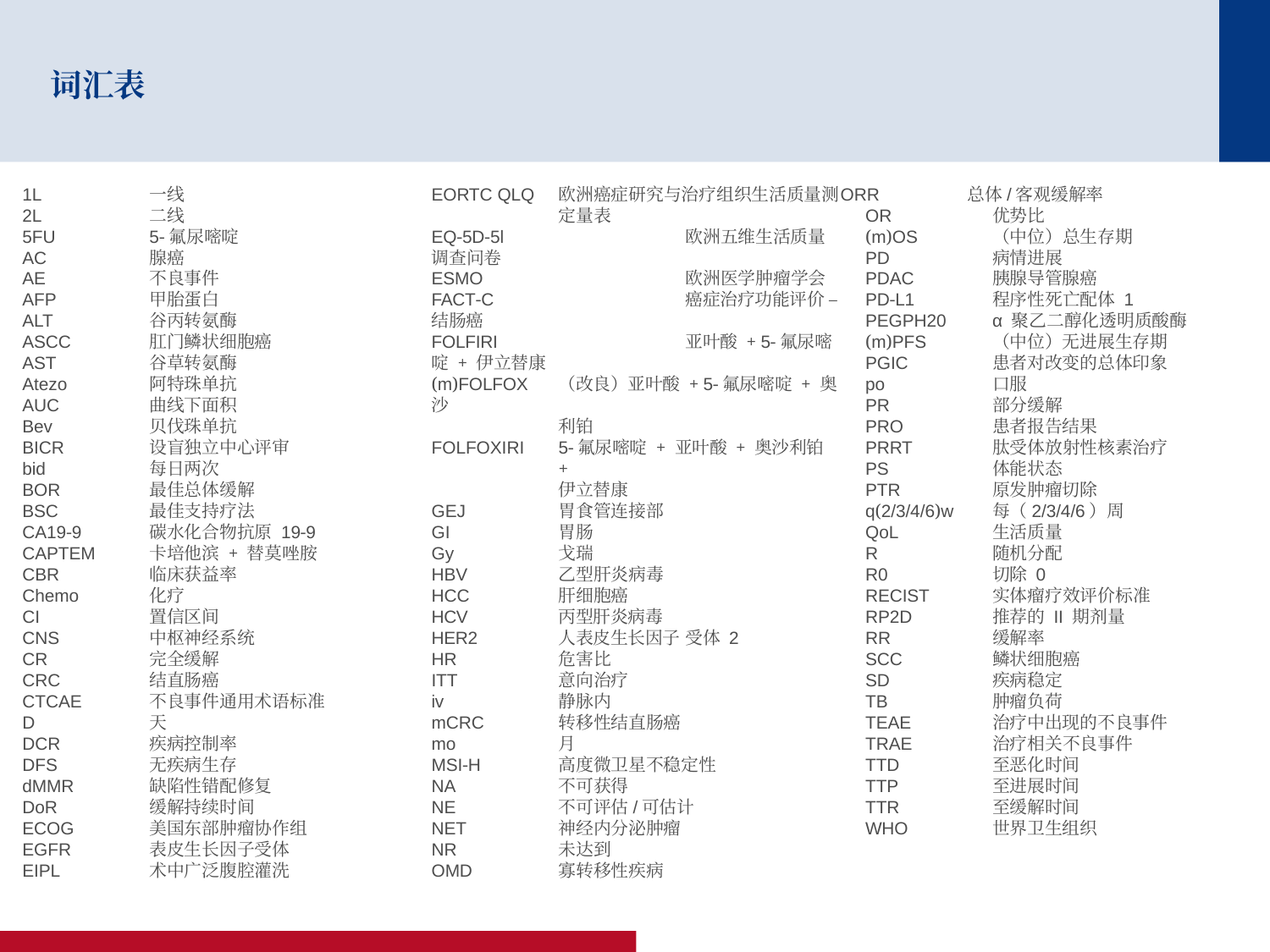

# 词汇表
1L	一线
2L	二线
5FU	5-氟尿嘧啶
AC	腺癌
AE	不良事件
AFP	甲胎蛋白
ALT	谷丙转氨酶
ASCC	肛门鳞状细胞癌
AST	谷草转氨酶
Atezo	阿特珠单抗
AUC	曲线下面积
Bev	贝伐珠单抗
BICR	设盲独立中心评审
bid	每日两次
BOR	最佳总体缓解
BSC	最佳支持疗法
CA19-9	碳水化合物抗原 19-9
CAPTEM	卡培他滨 + 替莫唑胺
CBR	临床获益率
Chemo	化疗
CI	置信区间
CNS	中枢神经系统
CR	完全缓解
CRC	结直肠癌
CTCAE	不良事件通用术语标准
D	天
DCR	疾病控制率
DFS	无疾病生存
dMMR	缺陷性错配修复
DoR	缓解持续时间
ECOG	美国东部肿瘤协作组
EGFR	表皮生长因子受体
EIPL	术中广泛腹腔灌洗
EORTC QLQ	欧洲癌症研究与治疗组织生活质量测
	定量表
EQ-5D-5l		欧洲五维生活质量调查问卷
ESMO		欧洲医学肿瘤学会
FACT-C		癌症治疗功能评价 – 结肠癌
FOLFIRI		亚叶酸 + 5-氟尿嘧啶 + 伊立替康
(m)FOLFOX	（改良）亚叶酸 + 5-氟尿嘧啶 + 奥沙
	利铂
FOLFOXIRI	5-氟尿嘧啶 + 亚叶酸 + 奥沙利铂 	+
	伊立替康
GEJ	胃食管连接部
GI	胃肠
Gy	戈瑞
HBV	乙型肝炎病毒
HCC	肝细胞癌
HCV	丙型肝炎病毒
HER2	人表皮生长因子	受体 2
HR	危害比
ITT	意向治疗
iv	静脉内
mCRC	转移性结直肠癌
mo	月
MSI-H	高度微卫星不稳定性
NA	不可获得
NE	不可评估/可估计
NET	神经内分泌肿瘤
NR	未达到
OMD	寡转移性疾病
ORR	总体/客观缓解率
OR	优势比
(m)OS	（中位）总生存期
PD	病情进展
PDAC	胰腺导管腺癌
PD-L1	程序性死亡配体 1
PEGPH20	α 聚乙二醇化透明质酸酶
(m)PFS	（中位）无进展生存期
PGIC	患者对改变的总体印象
po	口服
PR	部分缓解
PRO	患者报告结果
PRRT	肽受体放射性核素治疗
PS	体能状态
PTR	原发肿瘤切除
q(2/3/4/6)w	每（2/3/4/6）周
QoL	生活质量
R	随机分配
R0	切除 0
RECIST	实体瘤疗效评价标准
RP2D	推荐的 II 期剂量
RR	缓解率
SCC	鳞状细胞癌
SD	疾病稳定
TB	肿瘤负荷
TEAE	治疗中出现的不良事件
TRAE	治疗相关不良事件
TTD	至恶化时间
TTP	至进展时间
TTR	至缓解时间
WHO	世界卫生组织